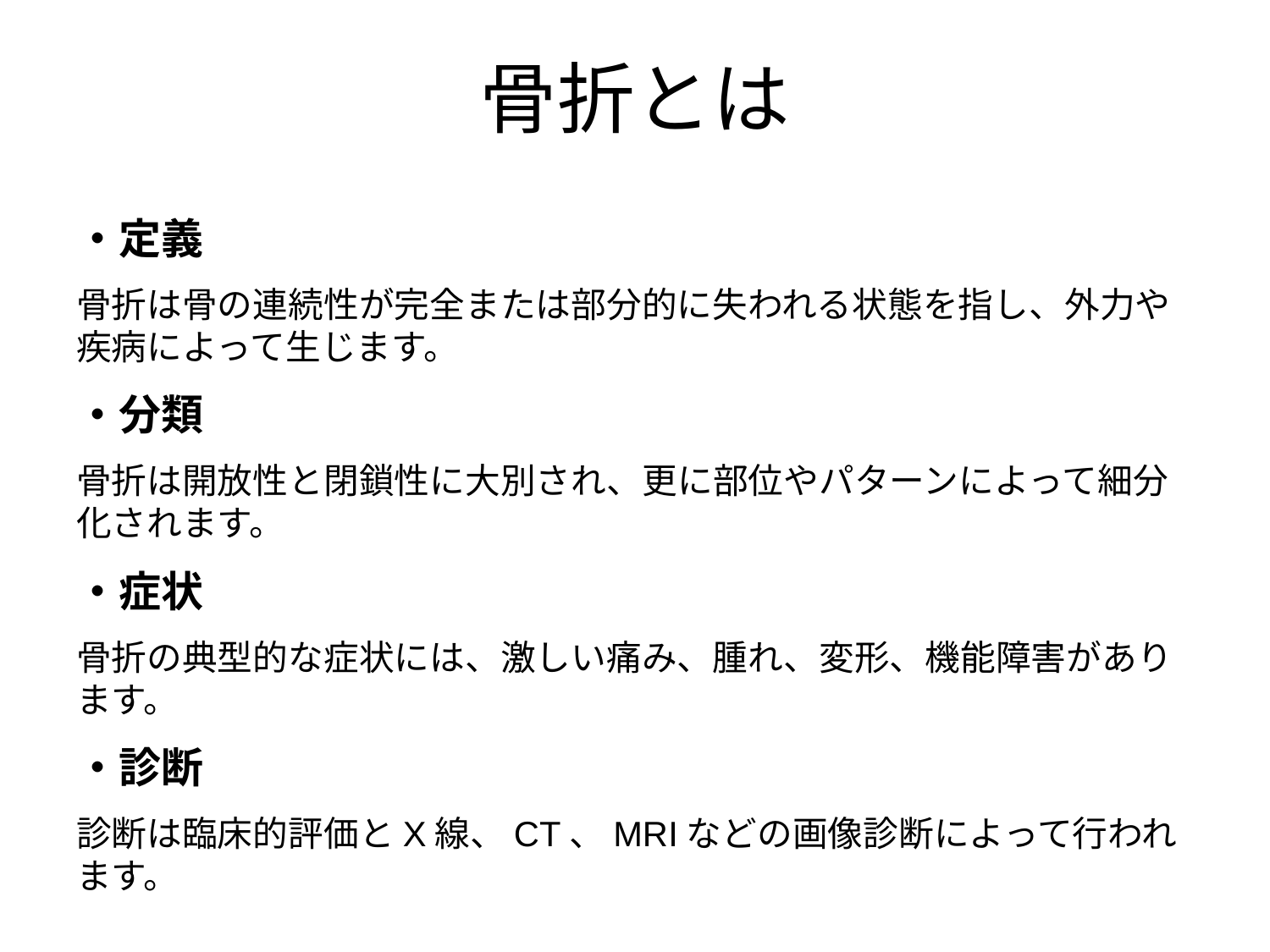

# 骨折とは
・定義
骨折は骨の連続性が完全または部分的に失われる状態を指し、外力や疾病によって生じます。
・分類
骨折は開放性と閉鎖性に大別され、更に部位やパターンによって細分化されます。
・症状
骨折の典型的な症状には、激しい痛み、腫れ、変形、機能障害があります。
・診断
診断は臨床的評価とX線、CT、MRIなどの画像診断によって行われます。